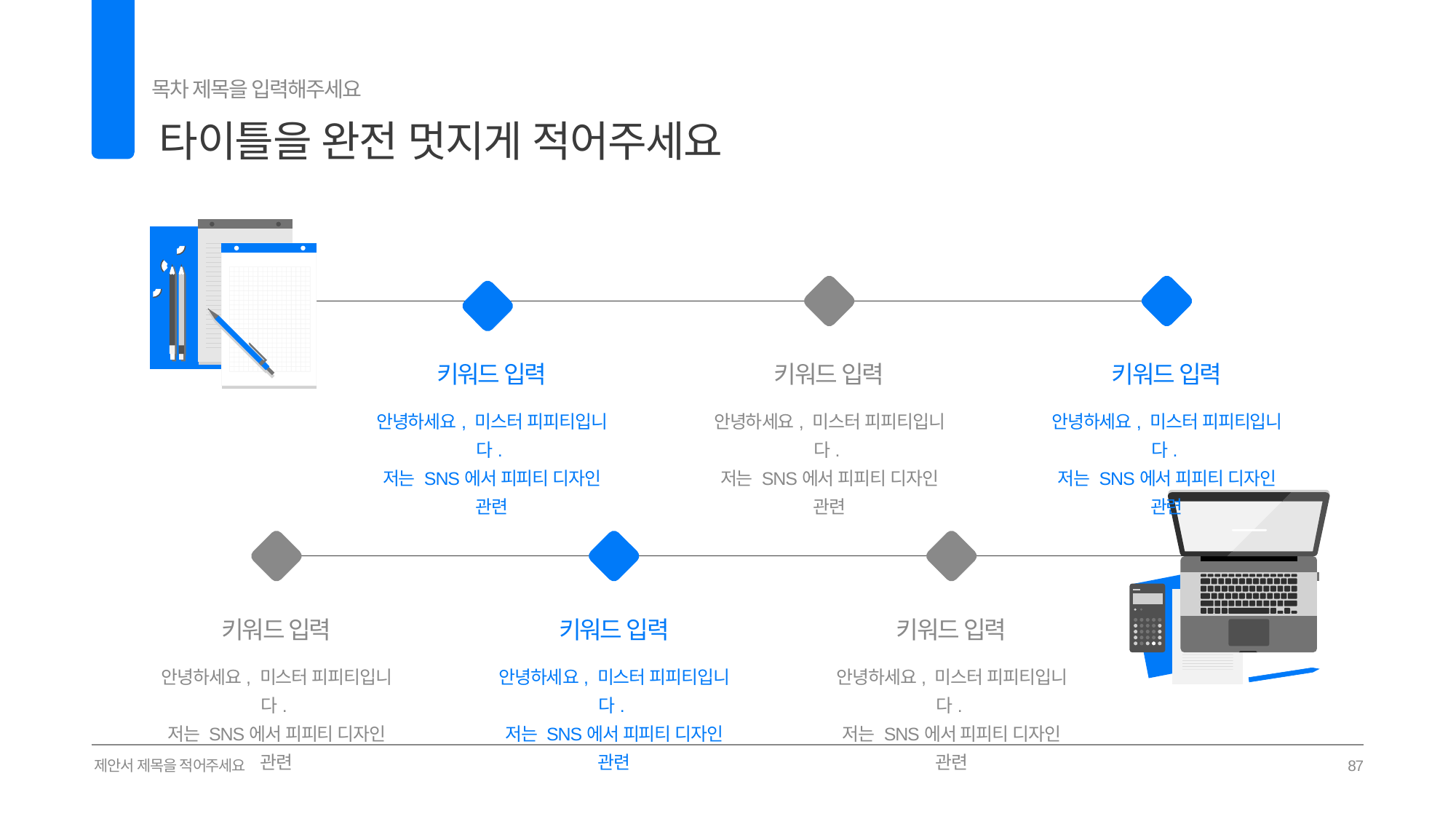

목차 제목을 입력해주세요
타이틀을 완전 멋지게 적어주세요
02

키워드 입력
키워드 입력
키워드 입력
안녕하세요, 미스터 피피티입니다.
저는 SNS에서 피피티 디자인 관련
안녕하세요, 미스터 피피티입니다.
저는 SNS에서 피피티 디자인 관련
안녕하세요, 미스터 피피티입니다.
저는 SNS에서 피피티 디자인 관련

키워드 입력
키워드 입력
키워드 입력
안녕하세요, 미스터 피피티입니다.
저는 SNS에서 피피티 디자인 관련
안녕하세요, 미스터 피피티입니다.
저는 SNS에서 피피티 디자인 관련
안녕하세요, 미스터 피피티입니다.
저는 SNS에서 피피티 디자인 관련
제안서 제목을 적어주세요
87